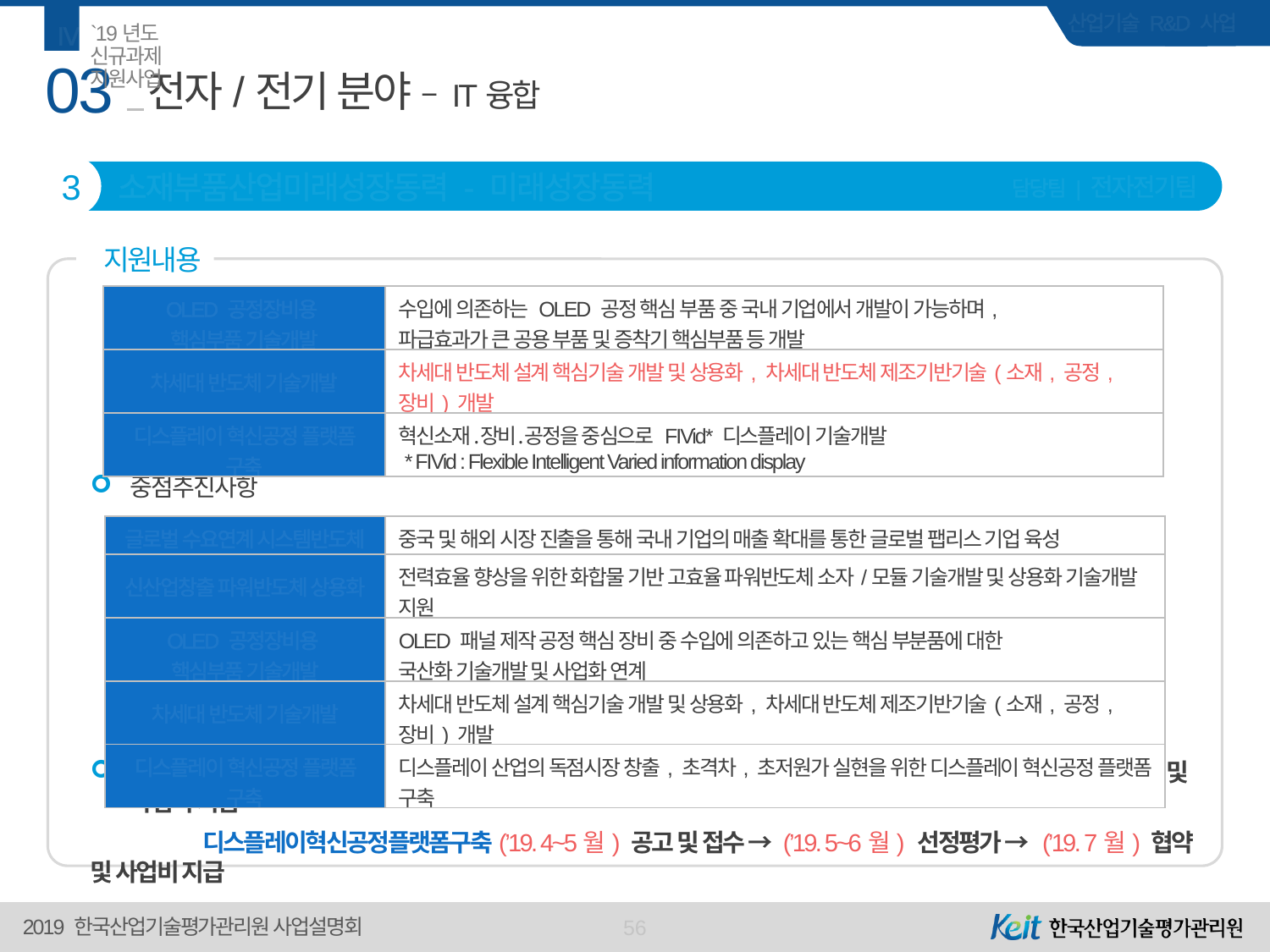

Ⅳ
`19년도 신규과제 지원사업
03
# 전자/전기 분야 – IT융합
3
소재부품산업미래성장동력 - 미래성장동력
담당팀 | 전자전기팀
 지원내용

| OLED 공정장비용 핵심부품 기술개발 | 수입에 의존하는 OLED 공정 핵심 부품 중 국내 기업에서 개발이 가능하며, 파급효과가 큰 공용 부품 및 증착기 핵심부품 등 개발 |
| --- | --- |
| 차세대 반도체 기술개발 | 차세대 반도체 설계 핵심기술 개발 및 상용화, 차세대 반도체 제조기반기술(소재, 공정, 장비) 개발 |
| 디스플레이 혁신공정 플랫폼 구축 | 혁신소재․장비․공정을 중심으로 FIVid\* 디스플레이 기술개발 \* FIVid : Flexible Intelligent Varied information display |
중점추진사항

일정 : 소재부품산업미래성장동력(’19. 1~2월) 공고 및 접수 → (’19. 2~4월) 선정평가 → (’19. 4월) 협약 및 사업비 지급
                    디스플레이혁신공정플랫폼구축(’19. 4~5월) 공고 및 접수 → (’19. 5~6월) 선정평가 → (’19. 7월) 협약 및 사업비 지급
| 글로벌 수요연계 시스템반도체 | 중국 및 해외 시장 진출을 통해 국내 기업의 매출 확대를 통한 글로벌 팹리스 기업 육성 |
| --- | --- |
| 신산업창출 파워반도체 상용화 | 전력효율 향상을 위한 화합물 기반 고효율 파워반도체 소자/모듈 기술개발 및 상용화 기술개발 지원 |
| OLED 공정장비용 핵심부품 기술개발 | OLED 패널 제작 공정 핵심 장비 중 수입에 의존하고 있는 핵심 부분품에 대한 국산화 기술개발 및 사업화 연계 |
| 차세대 반도체 기술개발 | 차세대 반도체 설계 핵심기술 개발 및 상용화, 차세대 반도체 제조기반기술(소재, 공정, 장비) 개발 |
| 디스플레이 혁신공정 플랫폼 구축 | 디스플레이 산업의 독점시장 창출, 초격차, 초저원가 실현을 위한 디스플레이 혁신공정 플랫폼 구축 |
56